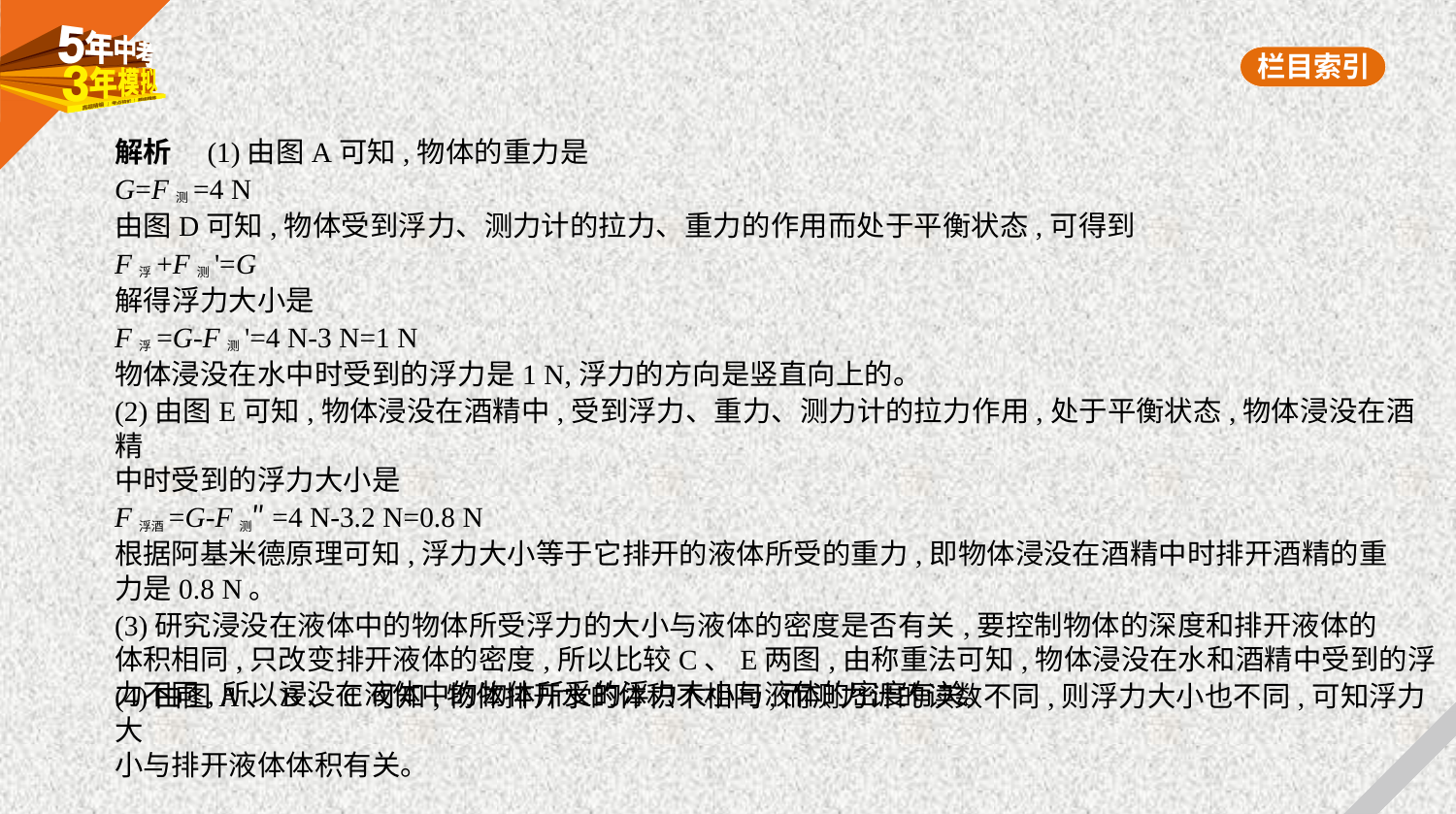

解析　(1)由图A可知,物体的重力是
G=F测=4 N
由图D可知,物体受到浮力、测力计的拉力、重力的作用而处于平衡状态,可得到
F浮+F测'=G
解得浮力大小是
F浮=G-F测'=4 N-3 N=1 N
物体浸没在水中时受到的浮力是1 N,浮力的方向是竖直向上的。
(2)由图E可知,物体浸没在酒精中,受到浮力、重力、测力计的拉力作用,处于平衡状态,物体浸没在酒精
中时受到的浮力大小是
F浮酒=G-F测″=4 N-3.2 N=0.8 N
根据阿基米德原理可知,浮力大小等于它排开的液体所受的重力,即物体浸没在酒精中时排开酒精的重
力是0.8 N。
(3)研究浸没在液体中的物体所受浮力的大小与液体的密度是否有关,要控制物体的深度和排开液体的
体积相同,只改变排开液体的密度,所以比较C、E两图,由称重法可知,物体浸没在水和酒精中受到的浮
力不同,所以浸没在液体中的物体所受的浮力大小与液体的密度有关。
(4)由图A、B、C可知,物体排开水的体积不相同,而测力计的读数不同,则浮力大小也不同,可知浮力大
小与排开液体体积有关。